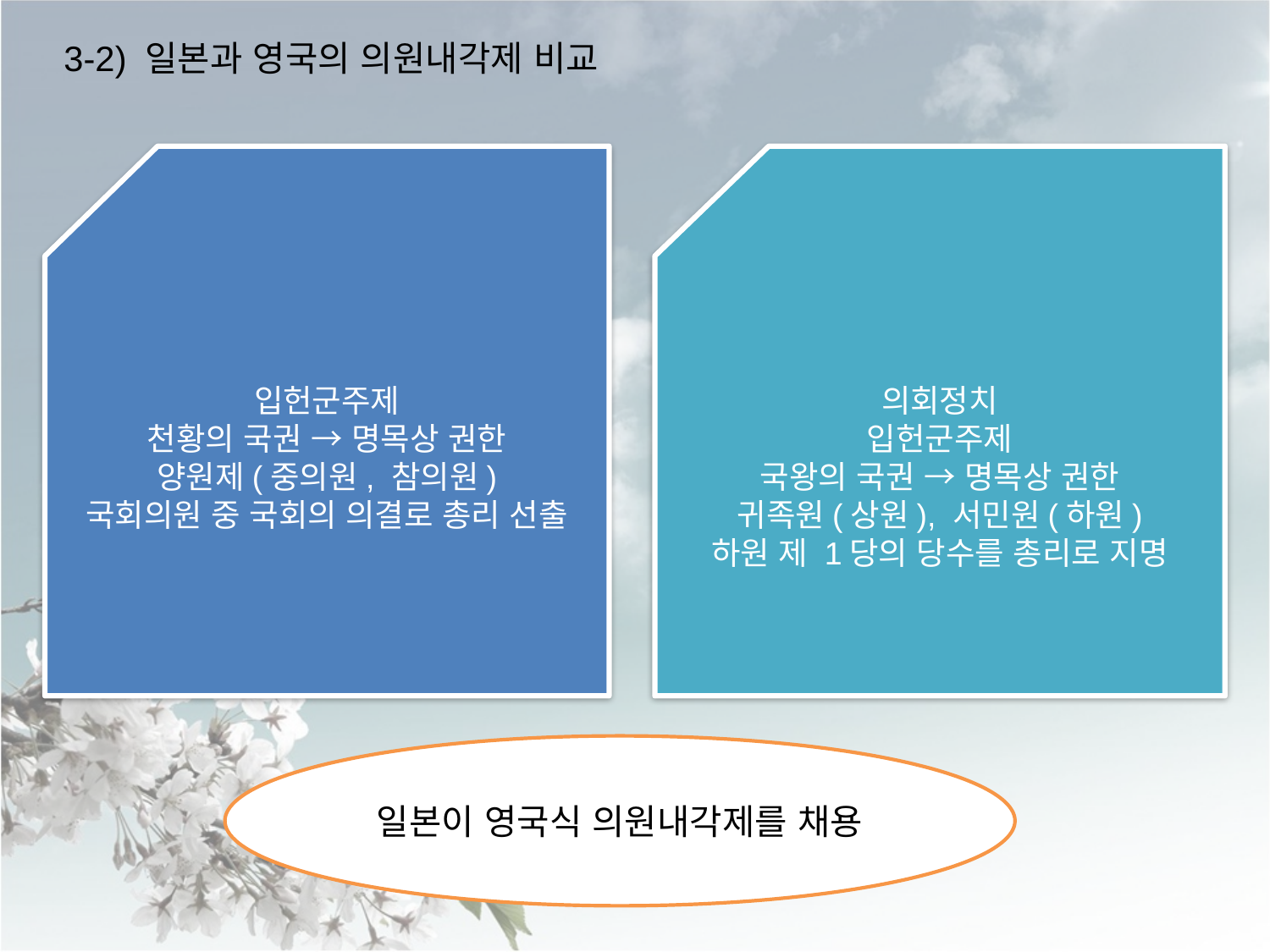

3-2) 일본과 영국의 의원내각제 비교
입헌군주제
천황의 국권 → 명목상 권한
양원제(중의원, 참의원)
국회의원 중 국회의 의결로 총리 선출

의회정치
입헌군주제
국왕의 국권 → 명목상 권한
귀족원(상원), 서민원(하원)
하원 제 1당의 당수를 총리로 지명
일본이 영국식 의원내각제를 채용